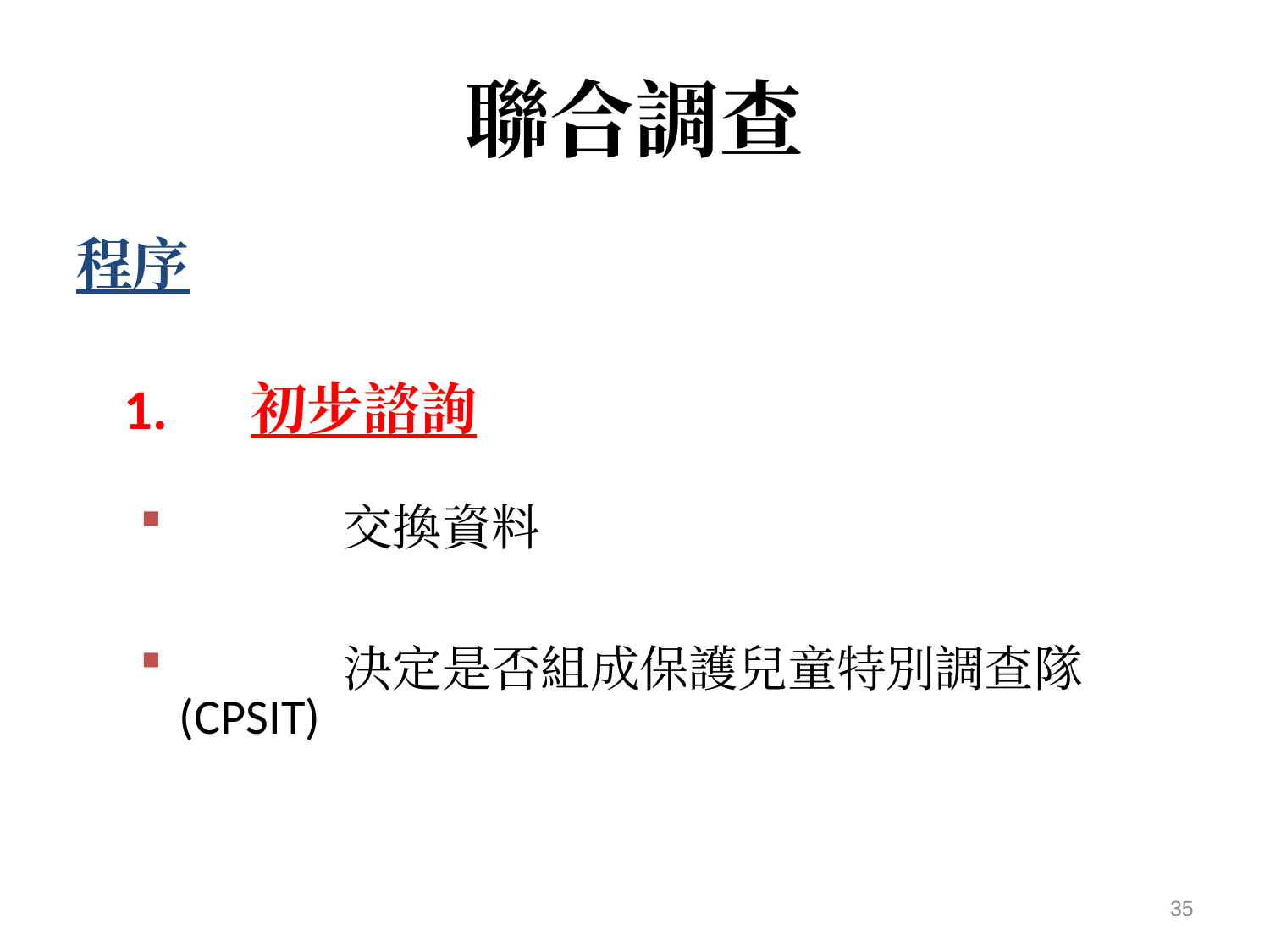

# 聯合調查
程序

	1.	初步諮詢

	  交換資料

	  決定是否組成保護兒童特別調查隊(CPSIT)

35